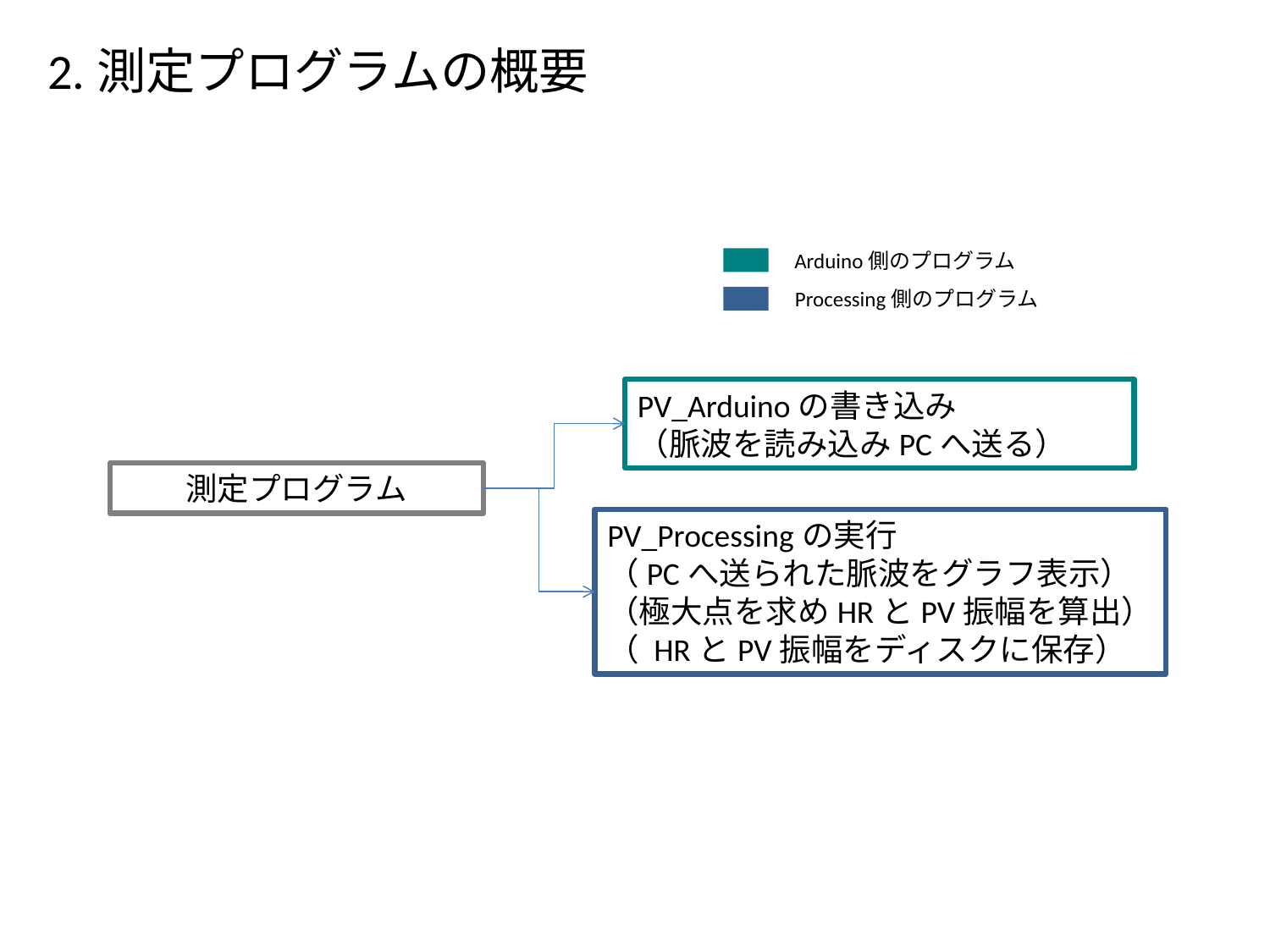

2.測定プログラムの概要
Arduino側のプログラム

Processing側のプログラム

PV_Arduinoの書き込み
（脈波を読み込みPCへ送る）
　　測定プログラム
PV_Processingの実行
（PCへ送られた脈波をグラフ表示）
（極大点を求めHRとPV振幅を算出）
（ HRとPV振幅をディスクに保存）